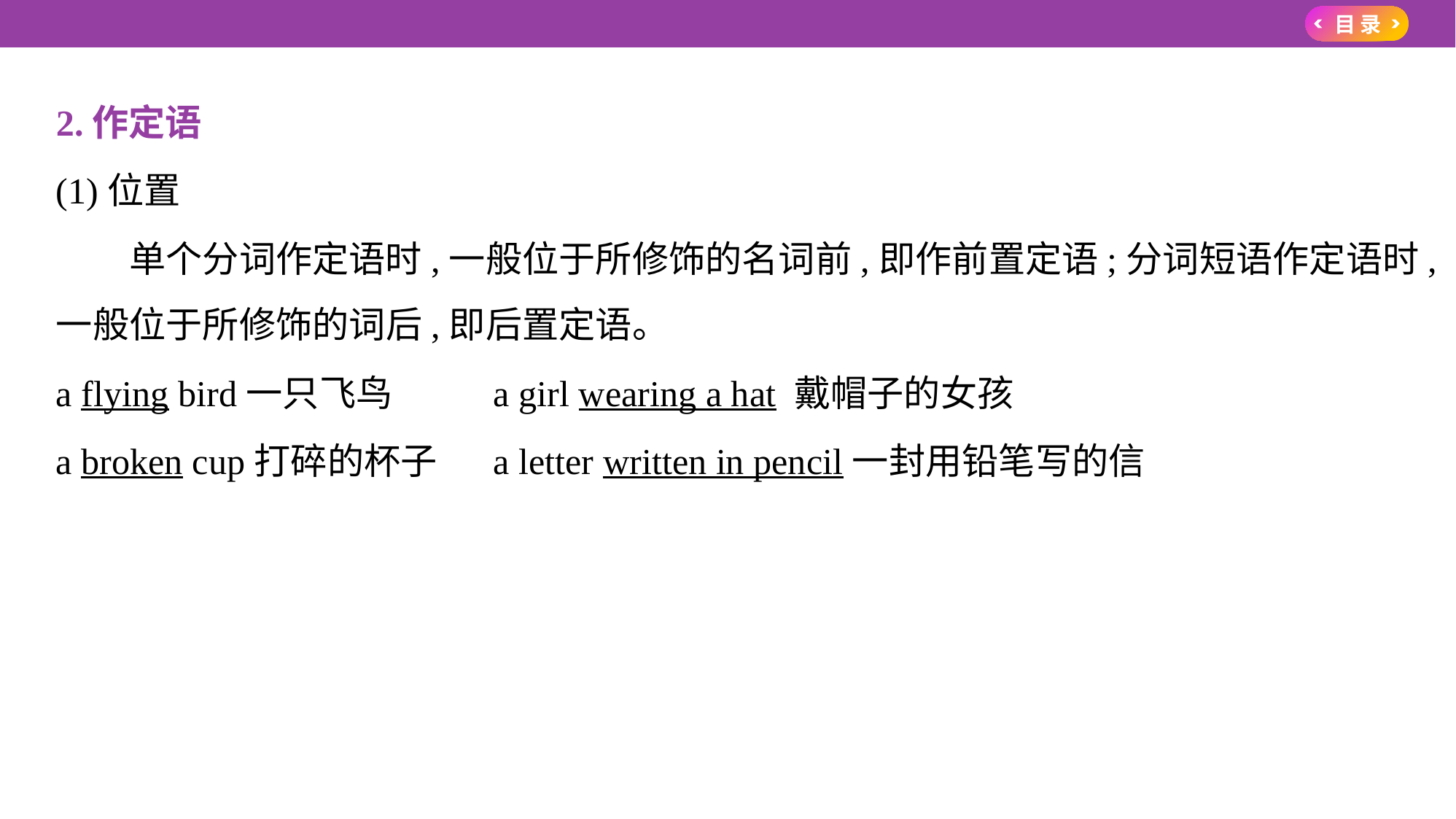

2.作定语
(1)位置
　　单个分词作定语时,一般位于所修饰的名词前,即作前置定语;分词短语作定语时,
一般位于所修饰的词后,即后置定语。
a flying bird一只飞鸟	a girl wearing a hat 戴帽子的女孩
a broken cup打碎的杯子	a letter written in pencil一封用铅笔写的信